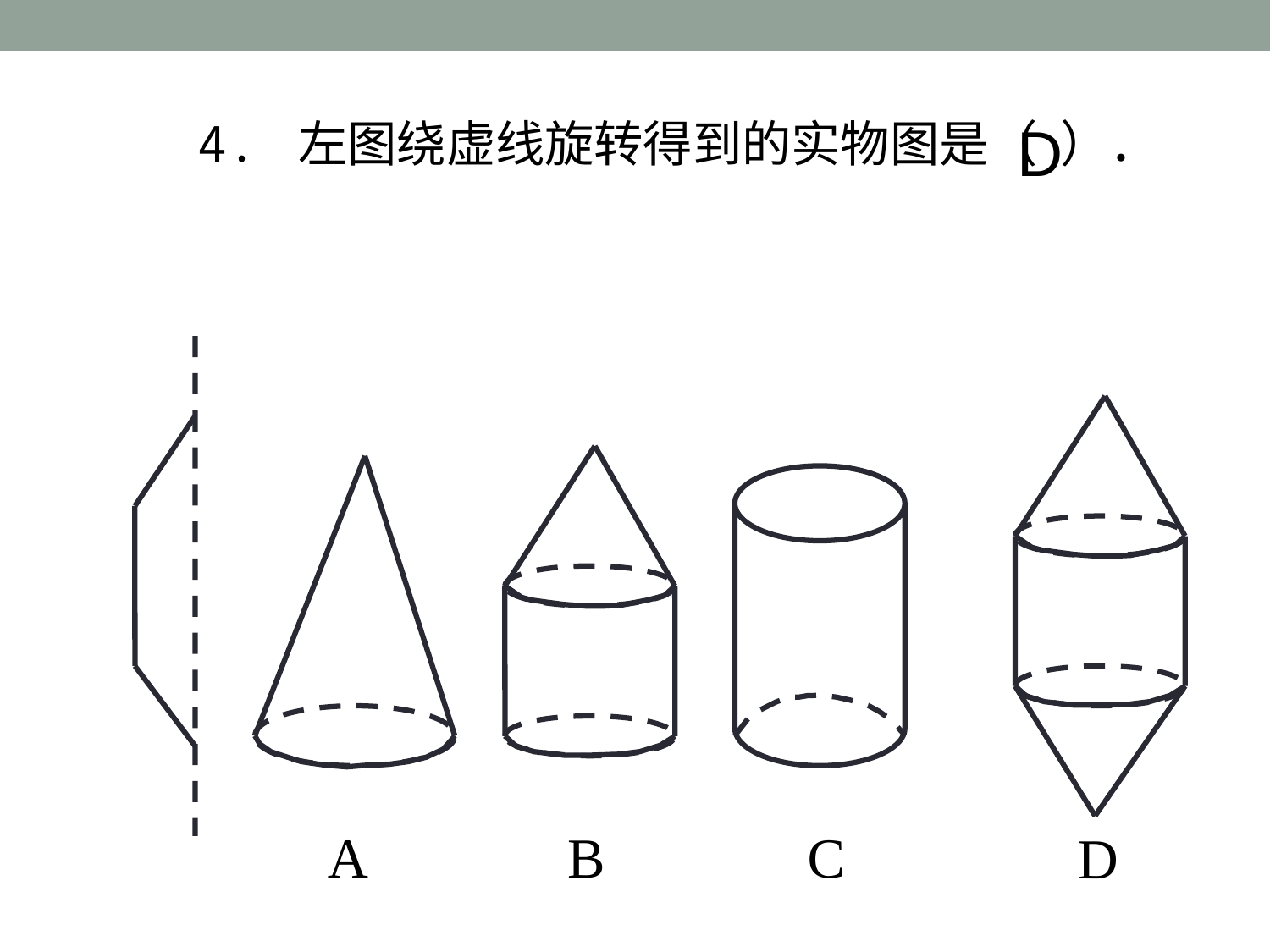

4. 左图绕虚线旋转得到的实物图是（  ）．
D

A
B
C
D